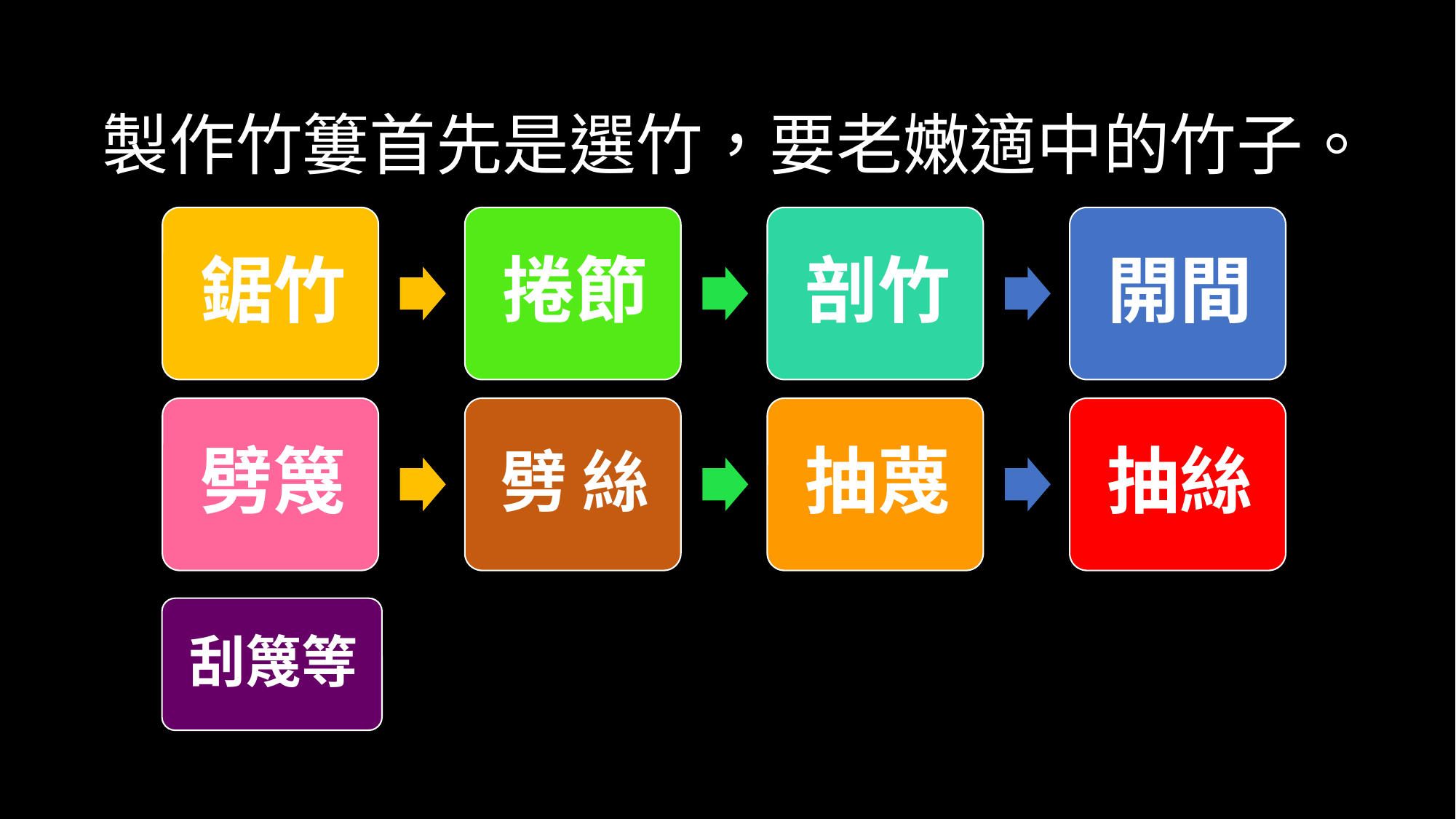

製作竹簍首先是選竹，要老嫩適中的竹子。

鋸竹

捲節

剖竹

開間
劈篾

劈 絲

抽蔑

抽絲
刮篾等